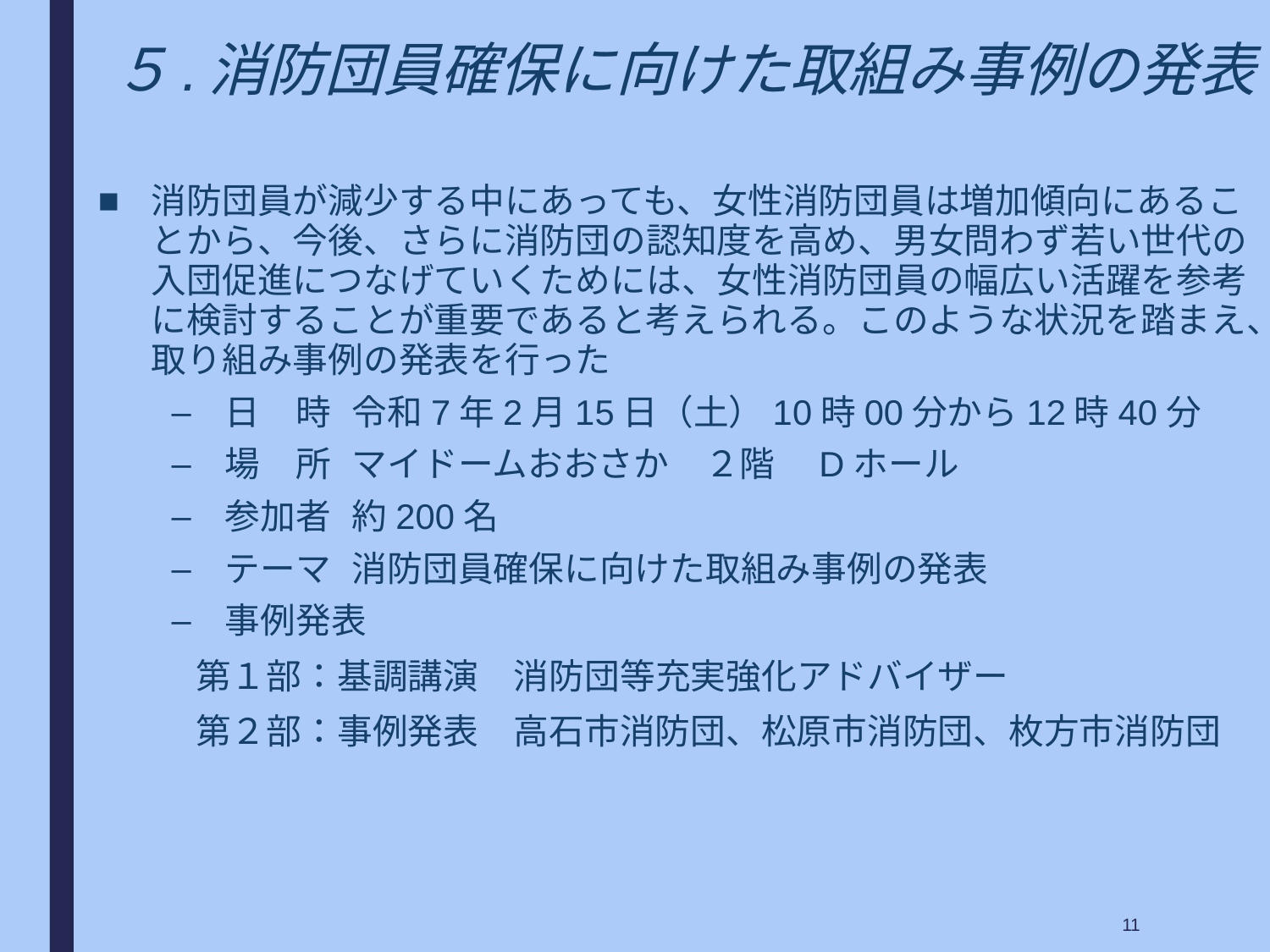

５.消防団員確保に向けた取組み事例の発表
消防団員が減少する中にあっても、女性消防団員は増加傾向にあることから、今後、さらに消防団の認知度を高め、男女問わず若い世代の入団促進につなげていくためには、女性消防団員の幅広い活躍を参考に検討することが重要であると考えられる。このような状況を踏まえ、取り組み事例の発表を行った
日　時	令和7年2月15日（土）10時00分から12時40分
場　所	マイドームおおさか　２階　Dホール
参加者	約200名
テーマ	消防団員確保に向けた取組み事例の発表
事例発表
  第１部：基調講演　消防団等充実強化アドバイザー
  第２部：事例発表　高石市消防団、松原市消防団、枚方市消防団
11